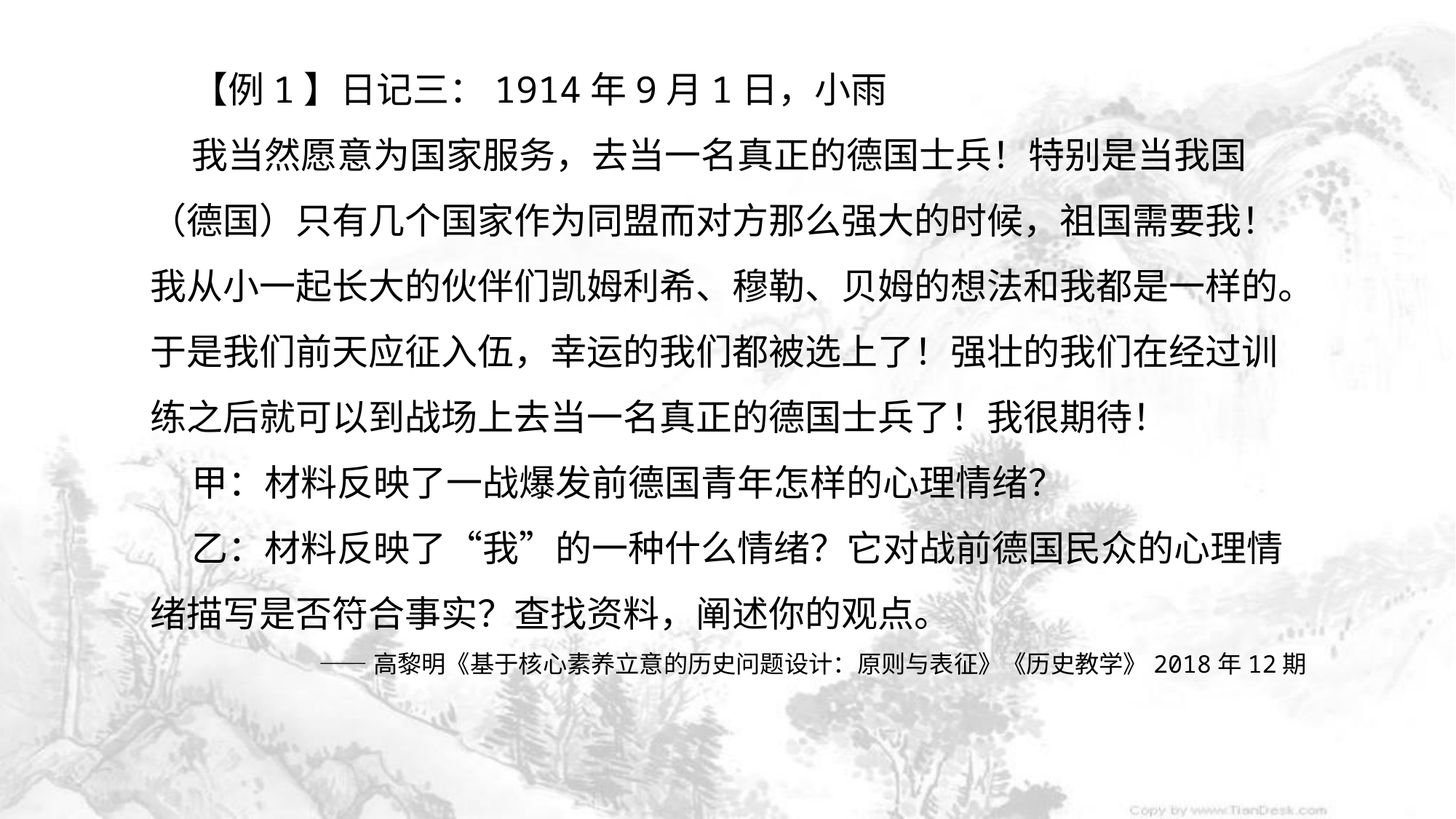

【例1】日记三：1914年9月1日，小雨
    我当然愿意为国家服务，去当一名真正的德国士兵！特别是当我国（德国）只有几个国家作为同盟而对方那么强大的时候，祖国需要我！我从小一起长大的伙伴们凯姆利希、穆勒、贝姆的想法和我都是一样的。于是我们前天应征入伍，幸运的我们都被选上了！强壮的我们在经过训练之后就可以到战场上去当一名真正的德国士兵了！我很期待！
    甲：材料反映了一战爆发前德国青年怎样的心理情绪？
    乙：材料反映了“我”的一种什么情绪？它对战前德国民众的心理情绪描写是否符合事实？查找资料，阐述你的观点。
——高黎明《基于核心素养立意的历史问题设计：原则与表征》《历史教学》2018年12期